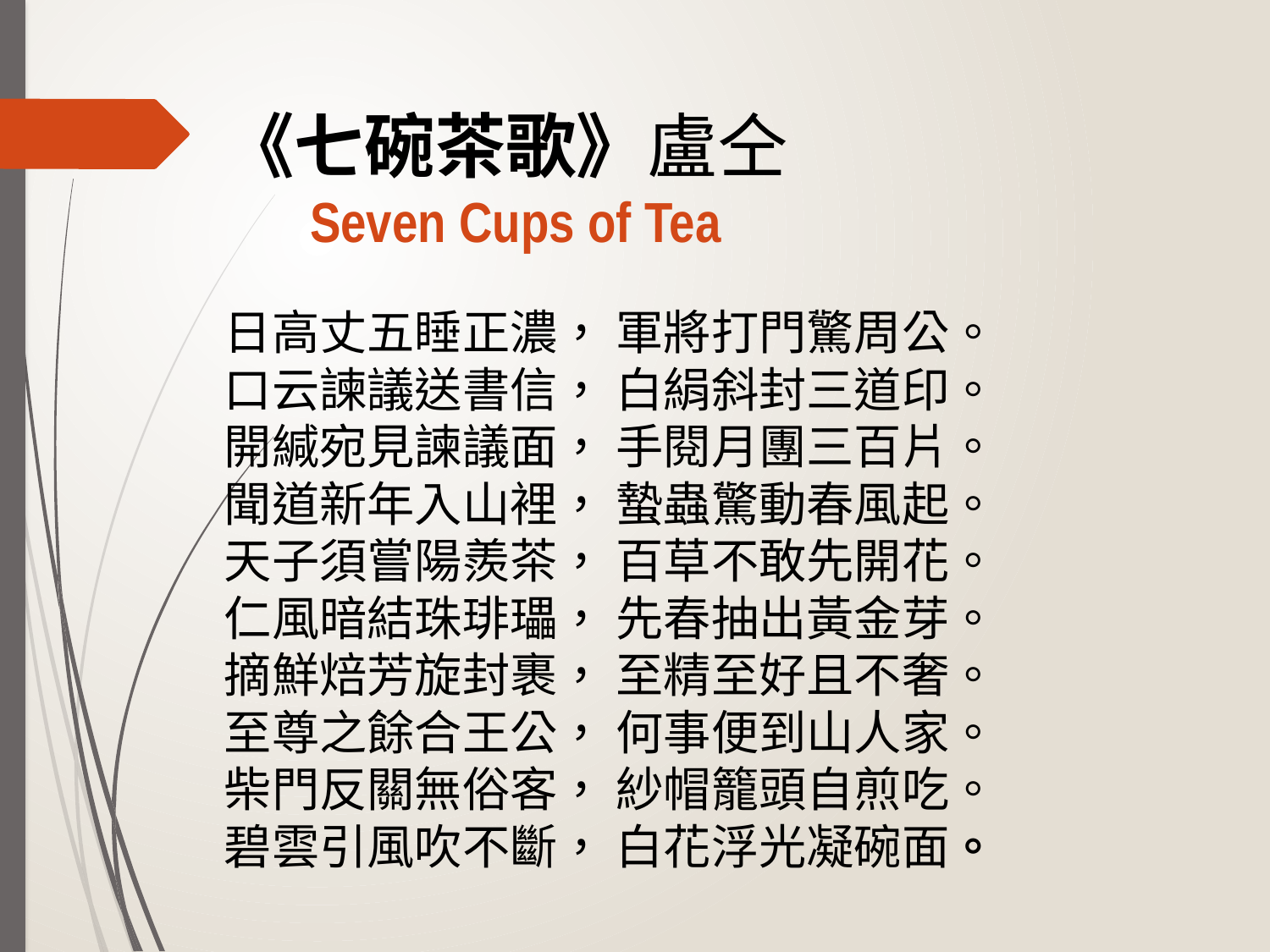

《七碗茶歌》盧仝
   Seven Cups of Tea
日高丈五睡正濃， 軍將打門驚周公。
口云諫議送書信， 白絹斜封三道印。
開緘宛見諫議面， 手閱月團三百片。
聞道新年入山裡， 蟄蟲驚動春風起。
天子須嘗陽羨茶， 百草不敢先開花。
仁風暗結珠琲瓃， 先春抽出黃金芽。
摘鮮焙芳旋封裹， 至精至好且不奢。
至尊之餘合王公， 何事便到山人家。
柴門反關無俗客， 紗帽籠頭自煎吃。
碧雲引風吹不斷， 白花浮光凝碗面。